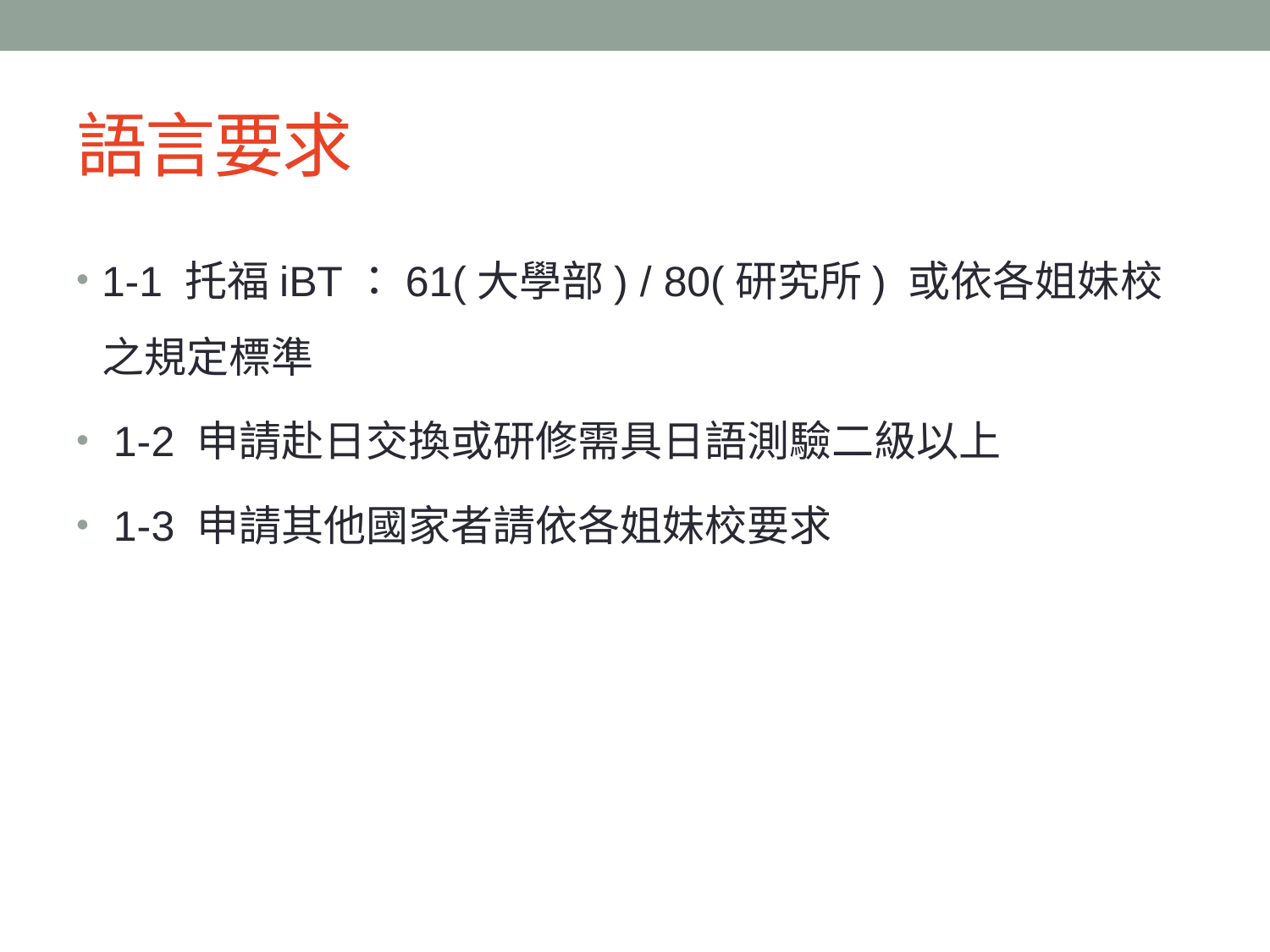

# 語言要求
1-1 托福iBT：61(大學部) / 80(研究所) 或依各姐妹校之規定標準
 1-2 申請赴日交換或研修需具日語測驗二級以上
 1-3 申請其他國家者請依各姐妹校要求